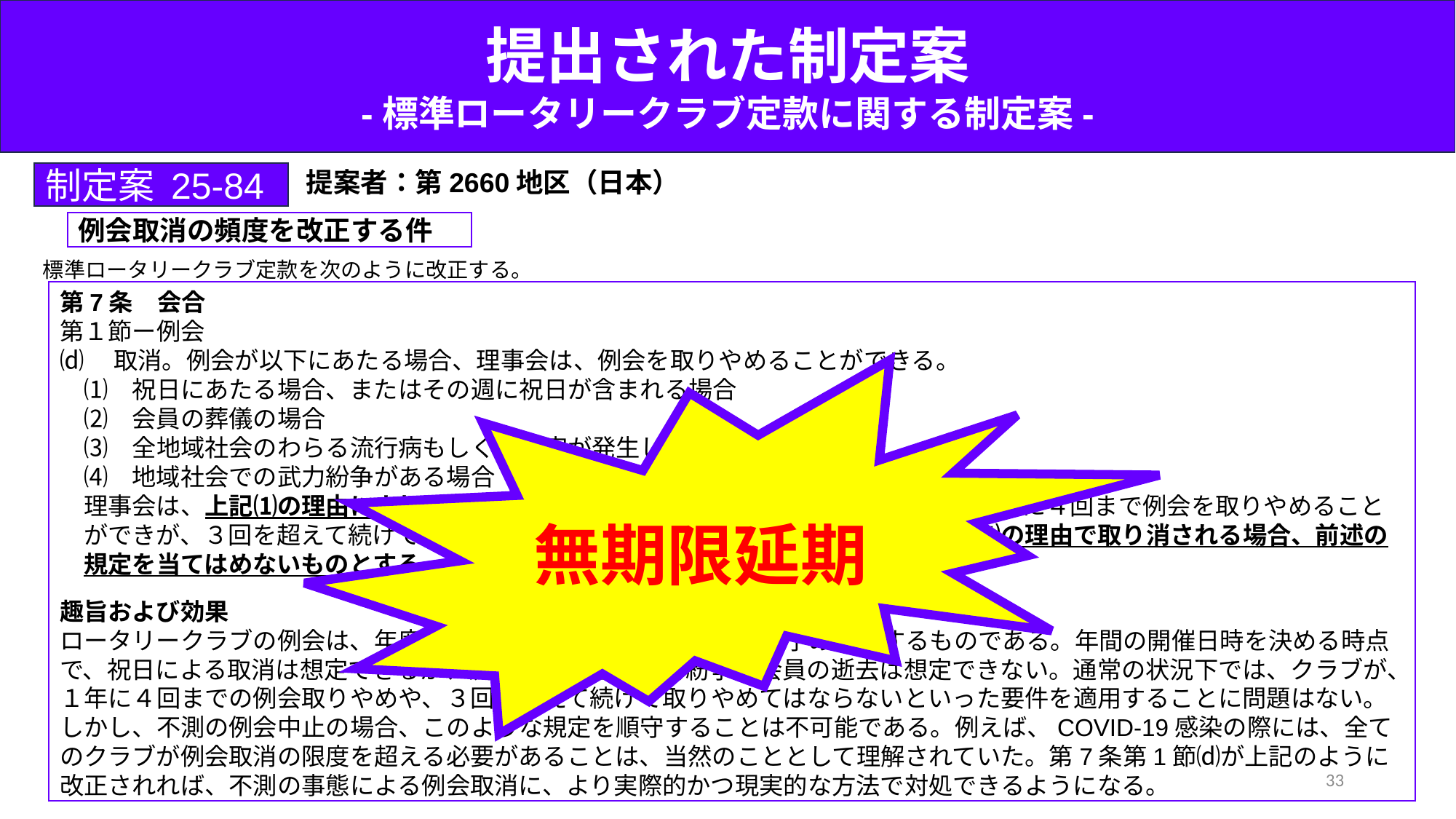

提出された制定案
-標準ロータリークラブ定款に関する制定案-
制定案 25-84
提案者：第2660地区（日本）
例会取消の頻度を改正する件
標準ロータリークラブ定款を次のように改正する。
第7条　会合
第１節ー例会
⒟　取消。例会が以下にあたる場合、理事会は、例会を取りやめることができる。
　⑴　祝日にあたる場合、またはその週に祝日が含まれる場合
　⑵　会員の葬儀の場合
　⑶　全地域社会のわらる流行病もしくは災害が発生した場合、または
　⑷　地域社会での武力紛争がある場合
　理事会は、上記⑴の理由により、およびここに列記されていない理由であっても、１年に４回まで例会を取りやめること
　ができが、３回を超えて続けて例会を取りやめてはならない。例会が上記⑵、⑶、⑷の理由で取り消される場合、前述の
　規定を当てはめないものとする。

趣旨および効果
ロータリークラブの例会は、年度が始まる前に、年会の開催日時を予め設定するものである。年間の開催日時を決める時点で、祝日による取消は想定できるが、流行病、災害、武力紛争、会員の逝去は想定できない。通常の状況下では、クラブが、
１年に４回までの例会取りやめや、３回を超えて続けて取りやめてはならないといった要件を適用することに問題はない。しかし、不測の例会中止の場合、このような規定を順守することは不可能である。例えば、COVID-19感染の際には、全てのクラブが例会取消の限度を超える必要があることは、当然のこととして理解されていた。第7条第1節⒟が上記のように
改正されれば、不測の事態による例会取消に、より実際的かつ現実的な方法で対処できるようになる。
無期限延期
33